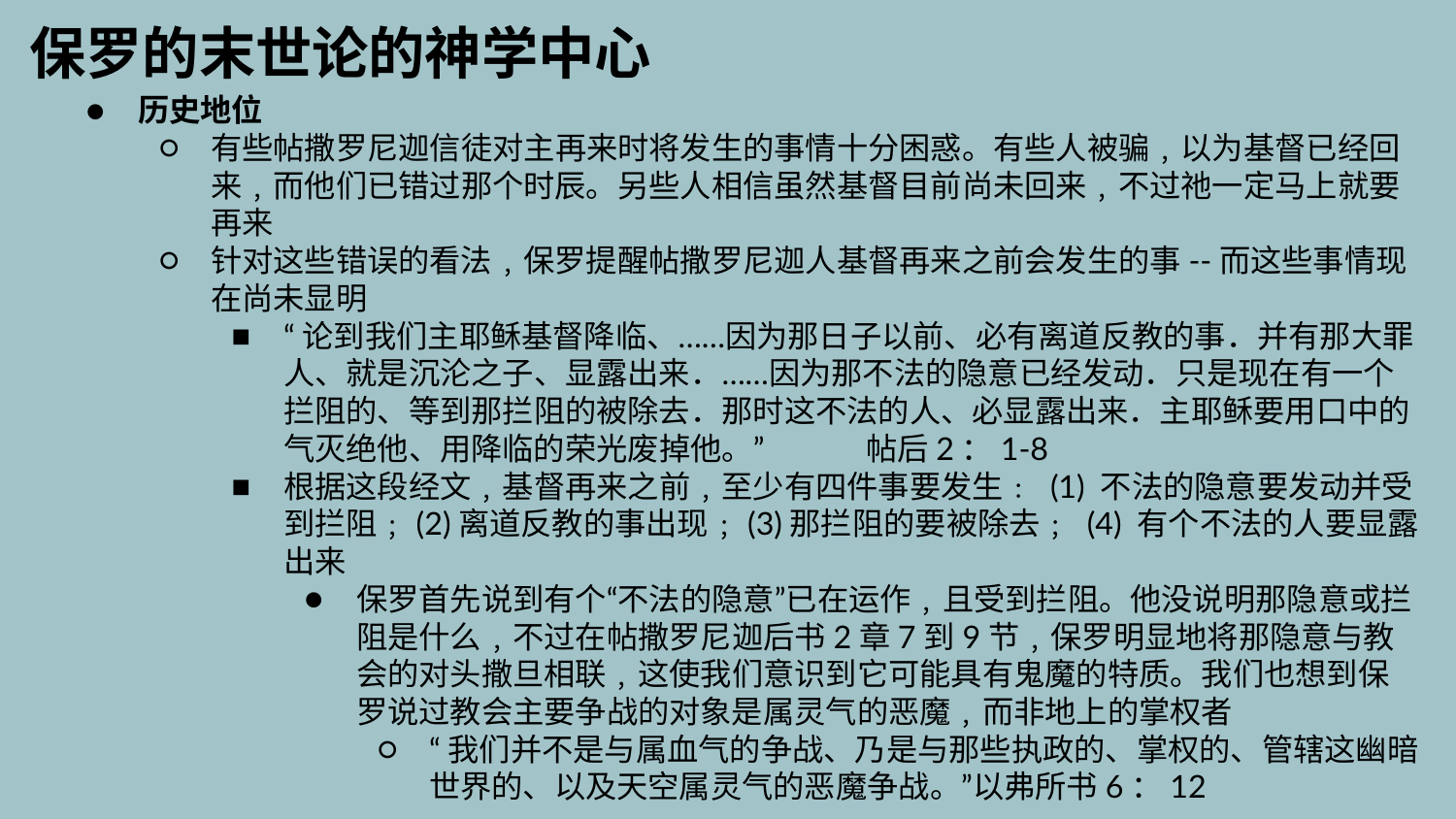

保罗的末世论的神学中心
历史地位
有些帖撒罗尼迦信徒对主再来时将发生的事情十分困惑。有些人被骗﹐以为基督已经回来﹐而他们已错过那个时辰。另些人相信虽然基督目前尚未回来﹐不过祂一定马上就要再来
针对这些错误的看法﹐保罗提醒帖撒罗尼迦人基督再来之前会发生的事--而这些事情现在尚未显明
“论到我们主耶稣基督降临、……因为那日子以前、必有离道反教的事．并有那大罪人、就是沉沦之子、显露出来．……因为那不法的隐意已经发动．只是现在有一个拦阻的、等到那拦阻的被除去．那时这不法的人、必显露出来．主耶稣要用口中的气灭绝他、用降临的荣光废掉他。”	帖后2：1-8
根据这段经文﹐基督再来之前﹐至少有四件事要发生﹕ (1) 不法的隐意要发动并受到拦阻﹔(2)离道反教的事出现﹔(3)那拦阻的要被除去﹔ (4) 有个不法的人要显露出来
保罗首先说到有个“不法的隐意”已在运作﹐且受到拦阻。他没说明那隐意或拦阻是什么﹐不过在帖撒罗尼迦后书2章7到9节﹐保罗明显地将那隐意与教会的对头撒旦相联﹐这使我们意识到它可能具有鬼魔的特质。我们也想到保罗说过教会主要争战的对象是属灵气的恶魔﹐而非地上的掌权者
“我们并不是与属血气的争战、乃是与那些执政的、掌权的、管辖这幽暗世界的、以及天空属灵气的恶魔争战。”以弗所书6：12